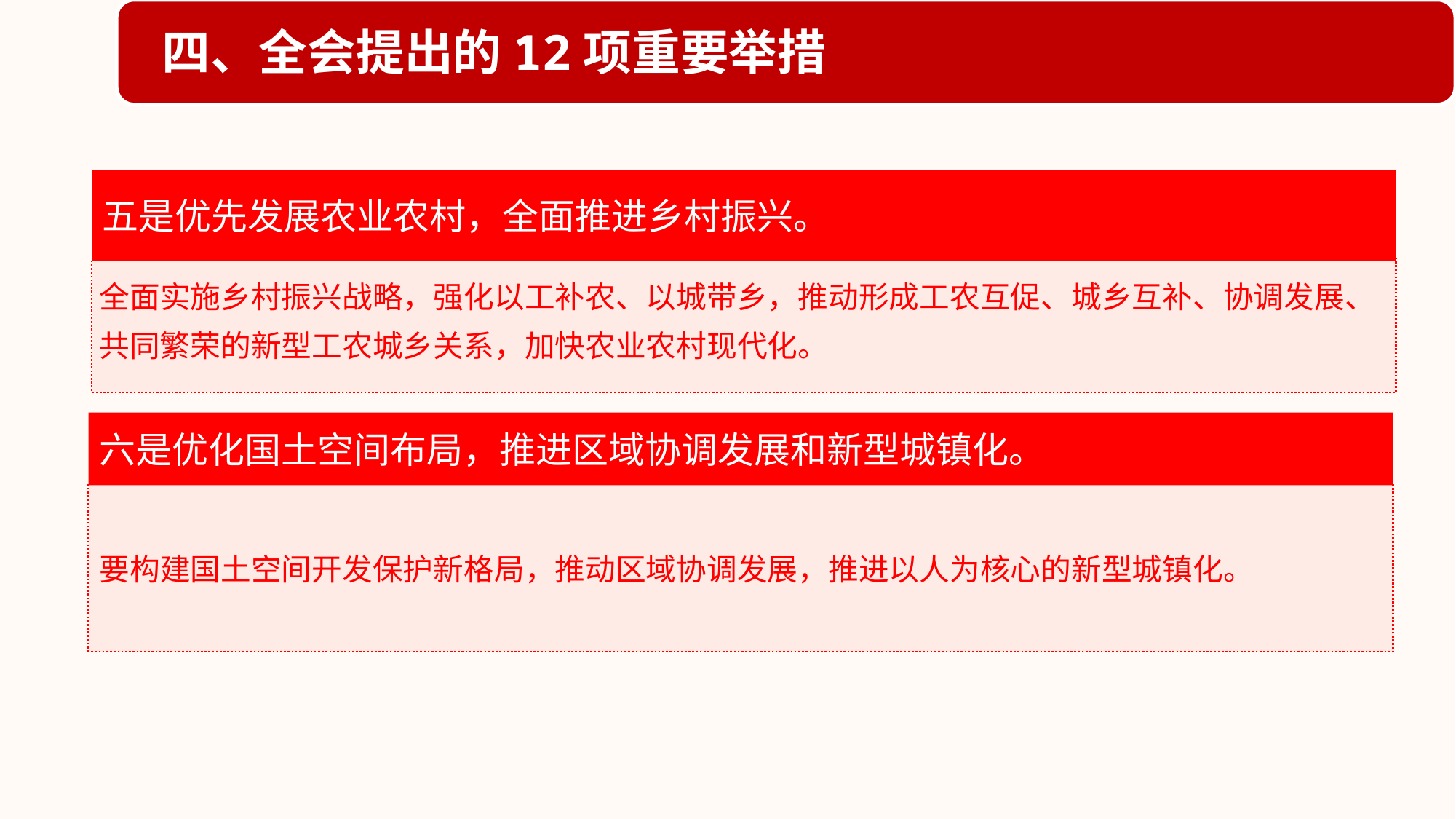

四、全会提出的12项重要举措

五是优先发展农业农村，全面推进乡村振兴。

全面实施乡村振兴战略，强化以工补农、以城带乡，推动形成工农互促、城乡互补、协调发展、共同繁荣的新型工农城乡关系，加快农业农村现代化。
六是优化国土空间布局，推进区域协调发展和新型城镇化。

要构建国土空间开发保护新格局，推动区域协调发展，推进以人为核心的新型城镇化。